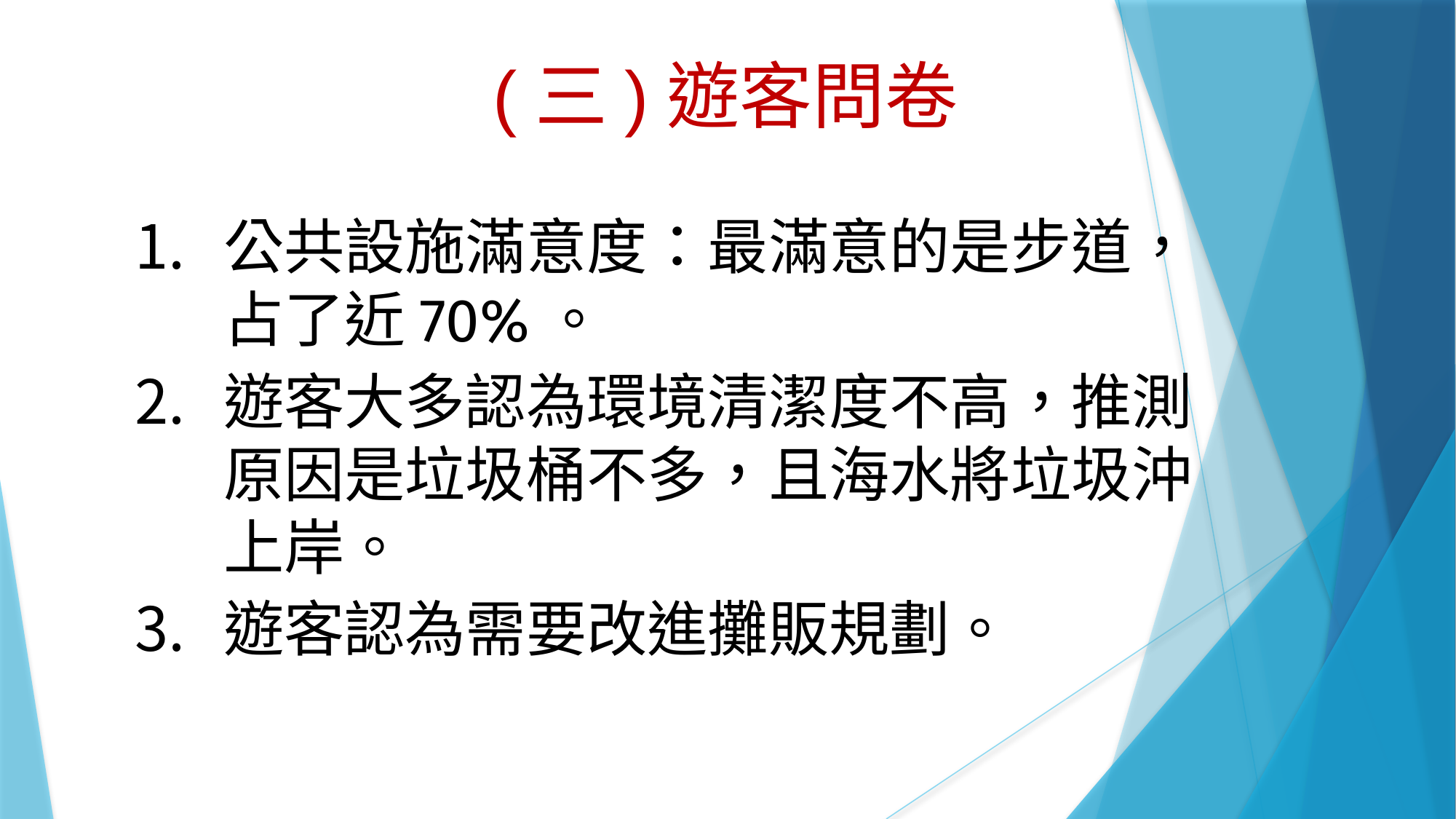

(三)遊客問卷
公共設施滿意度：最滿意的是步道，占了近70%。
遊客大多認為環境清潔度不高，推測原因是垃圾桶不多，且海水將垃圾沖上岸。
遊客認為需要改進攤販規劃。